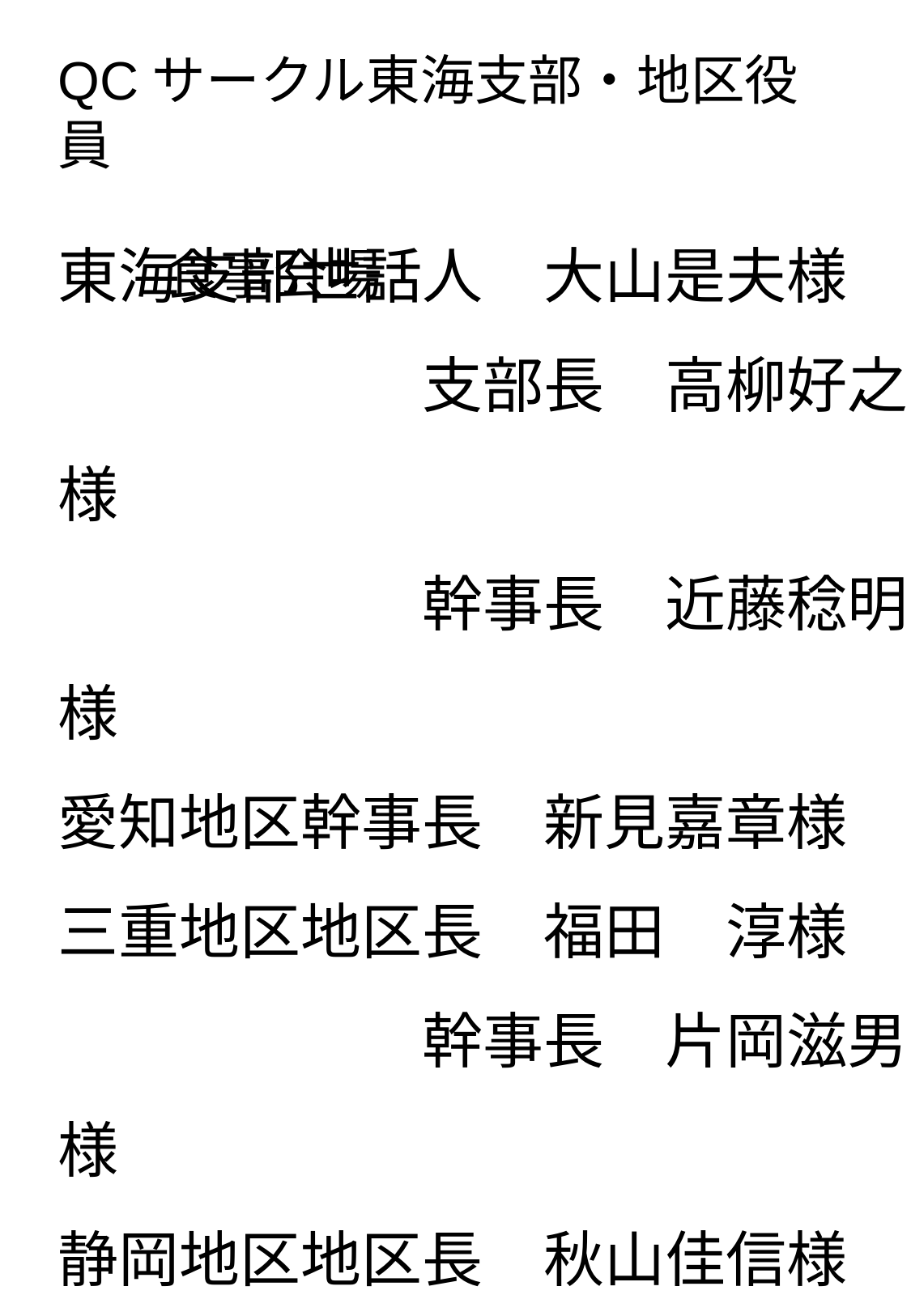

QCサークル東海支部・地区役員
　　　　　　　　　　　　　　　　食事会場
東海支部世話人　大山是夫様
　　　　　　支部長　高柳好之様
　　　　　　幹事長　近藤稔明様
愛知地区幹事長　新見嘉章様
三重地区地区長　福田　淳様
　　　　　　幹事長　片岡滋男様
静岡地区地区長　秋山佳信様
　　　　　　幹事長　亀井　聡様
岐阜地区地区長　天野正三様
　　　　　副地区長　鈴井正人様